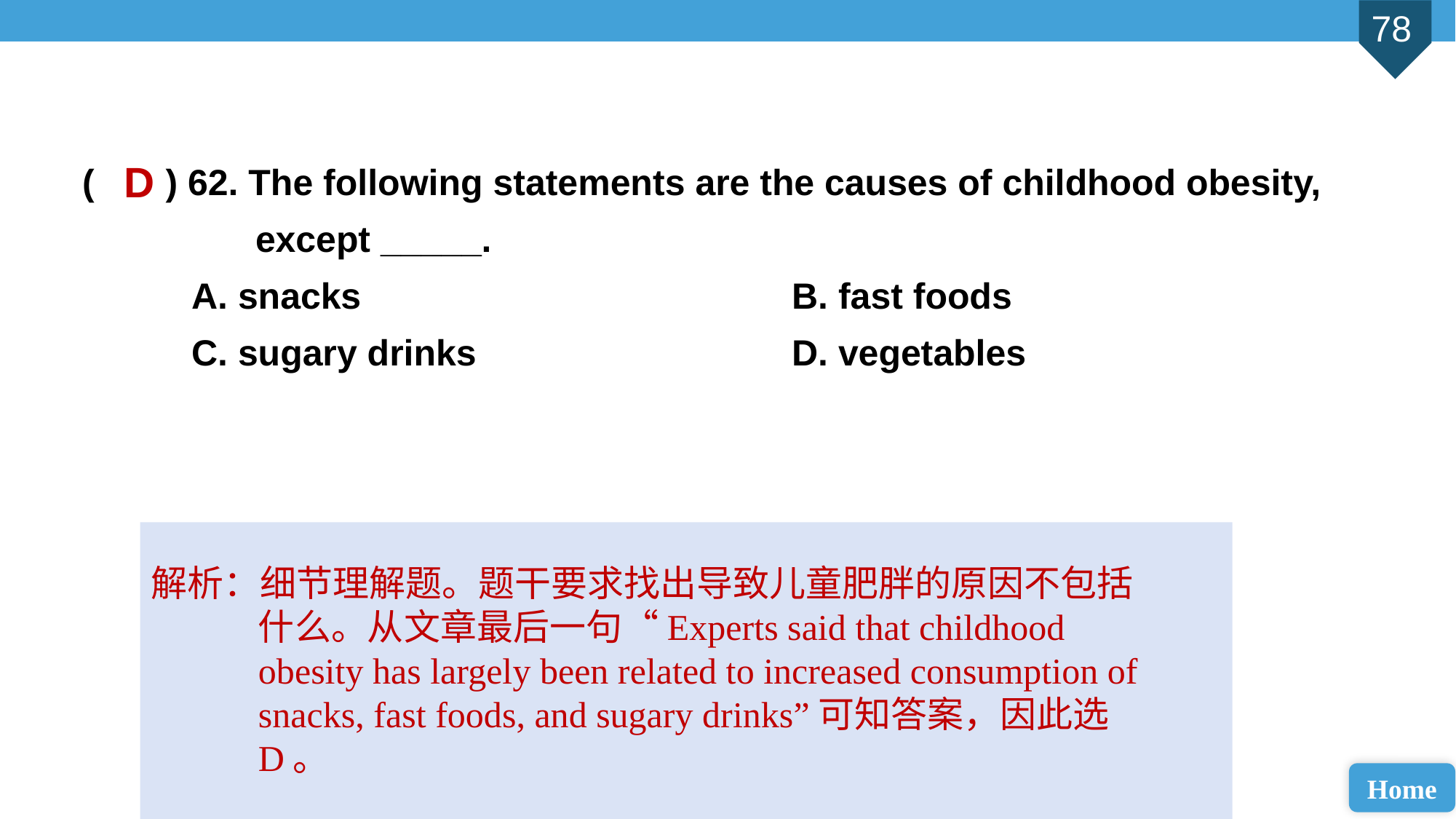

(       ) 62. The following statements are the causes of childhood obesity,
                 except _____.
A. snacks 				B. fast foods
C. sugary drinks 			D. vegetables
D

解析：细节理解题。题干要求找出导致儿童肥胖的原因不包括什么。从文章最后一句“Experts said that childhood obesity has largely been related to increased consumption of snacks, fast foods, and sugary drinks”可知答案，因此选D。